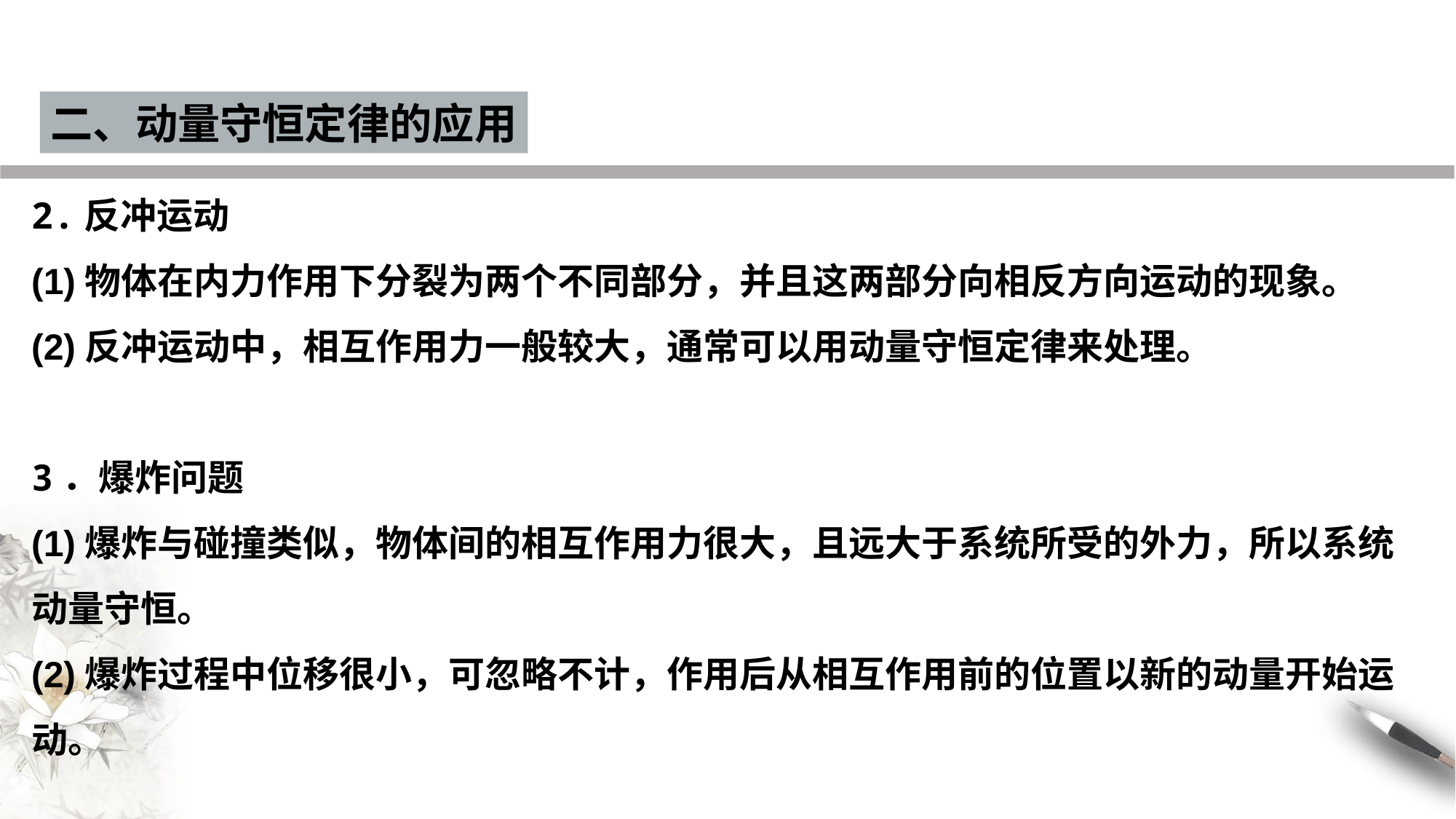

二、动量守恒定律的应用

2.反冲运动
(1)物体在内力作用下分裂为两个不同部分，并且这两部分向相反方向运动的现象。
(2)反冲运动中，相互作用力一般较大，通常可以用动量守恒定律来处理。

3．爆炸问题
(1)爆炸与碰撞类似，物体间的相互作用力很大，且远大于系统所受的外力，所以系统动量守恒。
(2)爆炸过程中位移很小，可忽略不计，作用后从相互作用前的位置以新的动量开始运动。